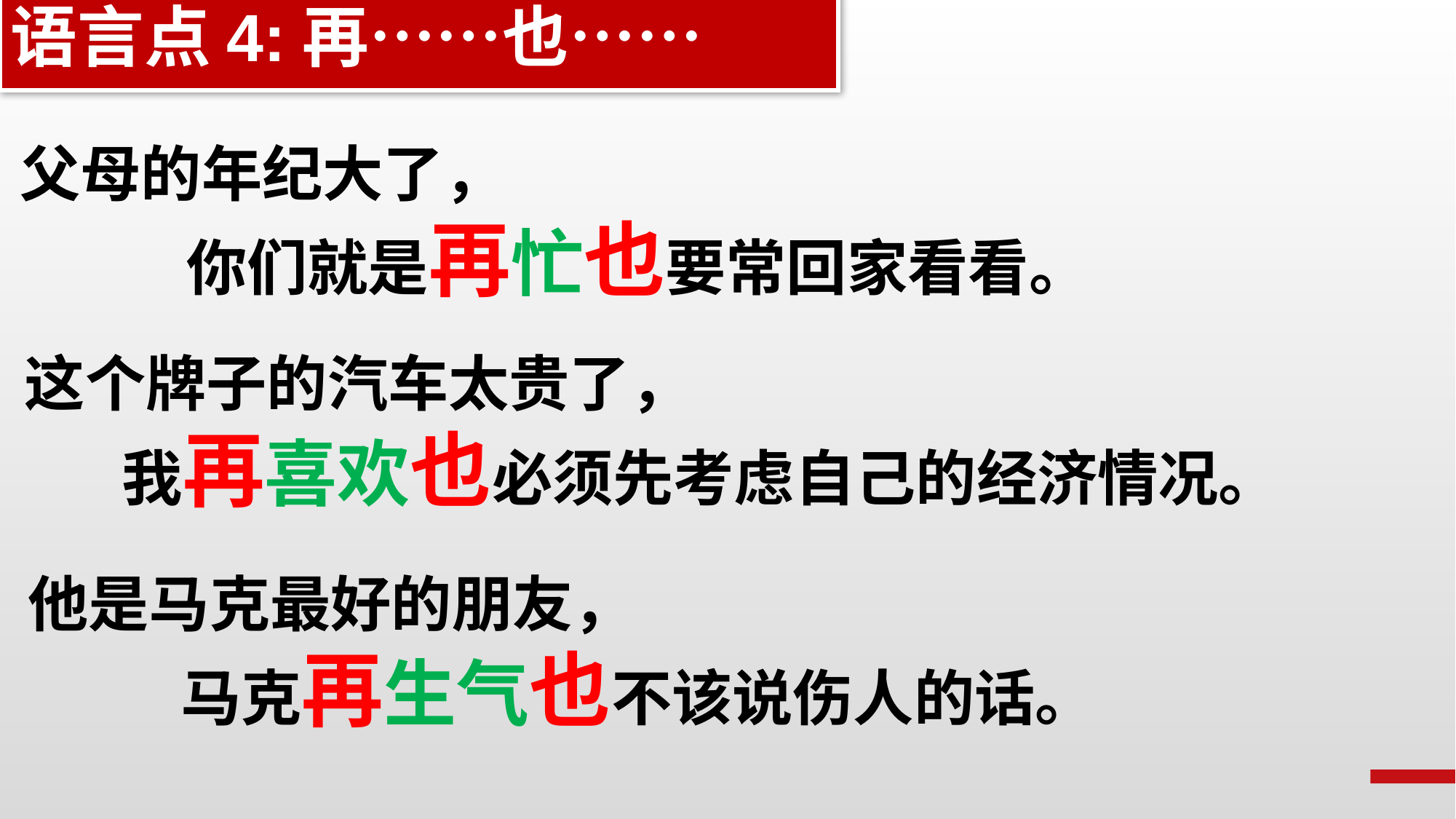

语言点4:再……也……

父母的年纪大了，
           你们就是再忙也要常回家看看。
这个牌子的汽车太贵了，
      我再喜欢也必须先考虑自己的经济情况。
他是马克最好的朋友，
          马克再生气也不该说伤人的话。